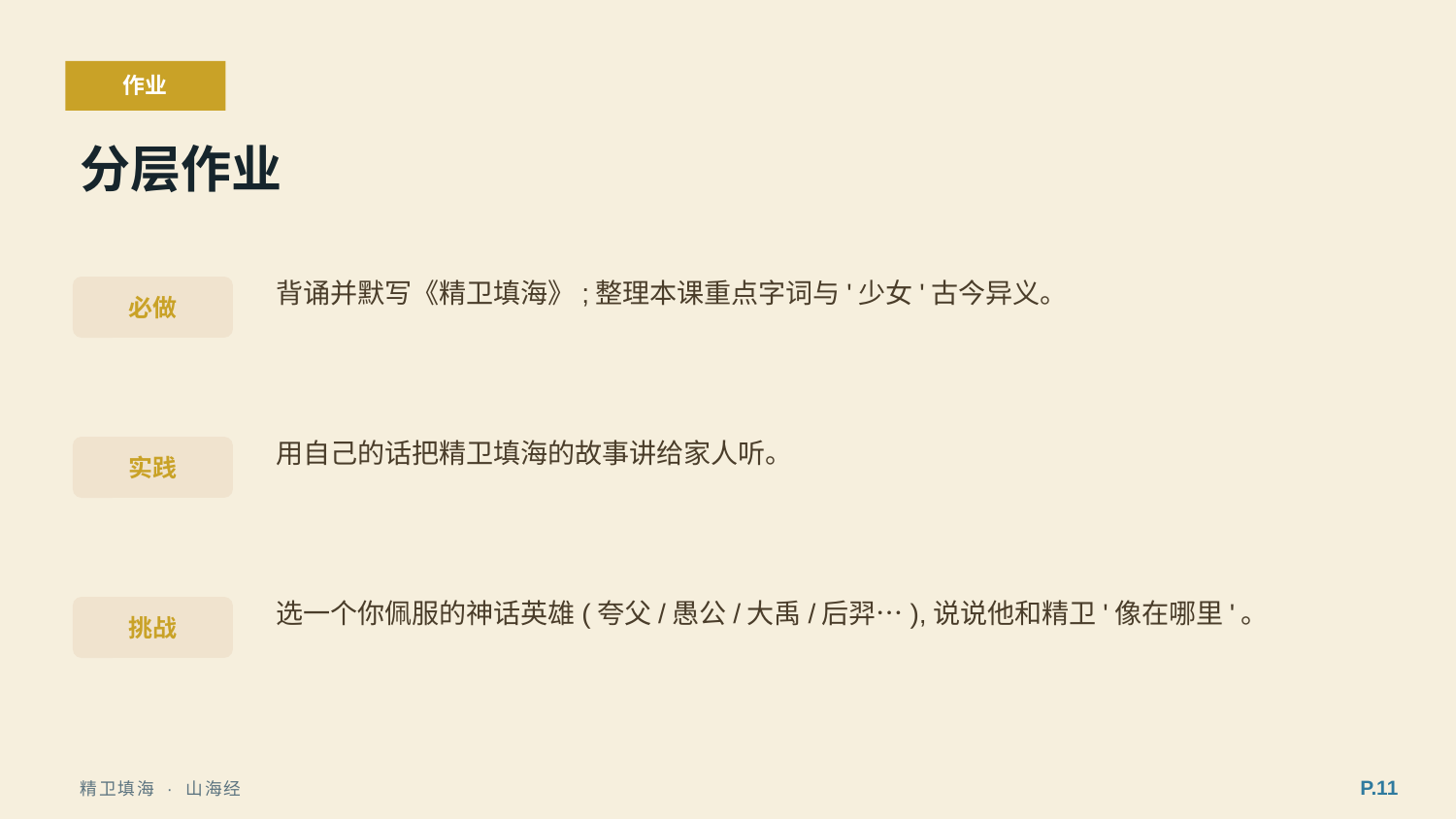

作业

分层作业
背诵并默写《精卫填海》;整理本课重点字词与'少女'古今异义。
必做

用自己的话把精卫填海的故事讲给家人听。
实践

选一个你佩服的神话英雄(夸父/愚公/大禹/后羿…),说说他和精卫'像在哪里'。
挑战

P.11
精卫填海 · 山海经